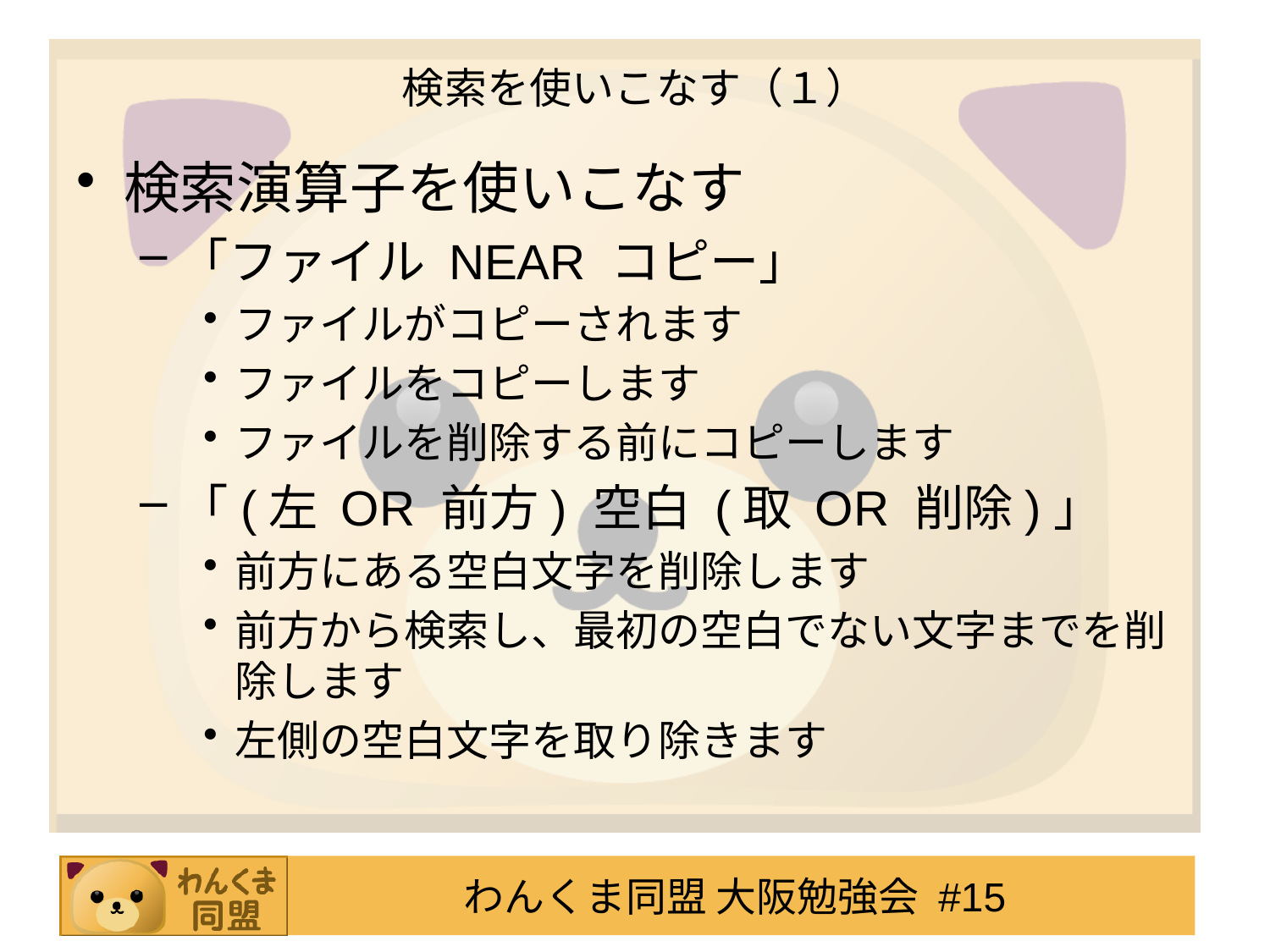

# 検索を使いこなす（１）
検索演算子を使いこなす
「ファイル NEAR コピー」
ファイルがコピーされます
ファイルをコピーします
ファイルを削除する前にコピーします
「(左 OR 前方) 空白 (取 OR 削除)」
前方にある空白文字を削除します
前方から検索し、最初の空白でない文字までを削除します
左側の空白文字を取り除きます